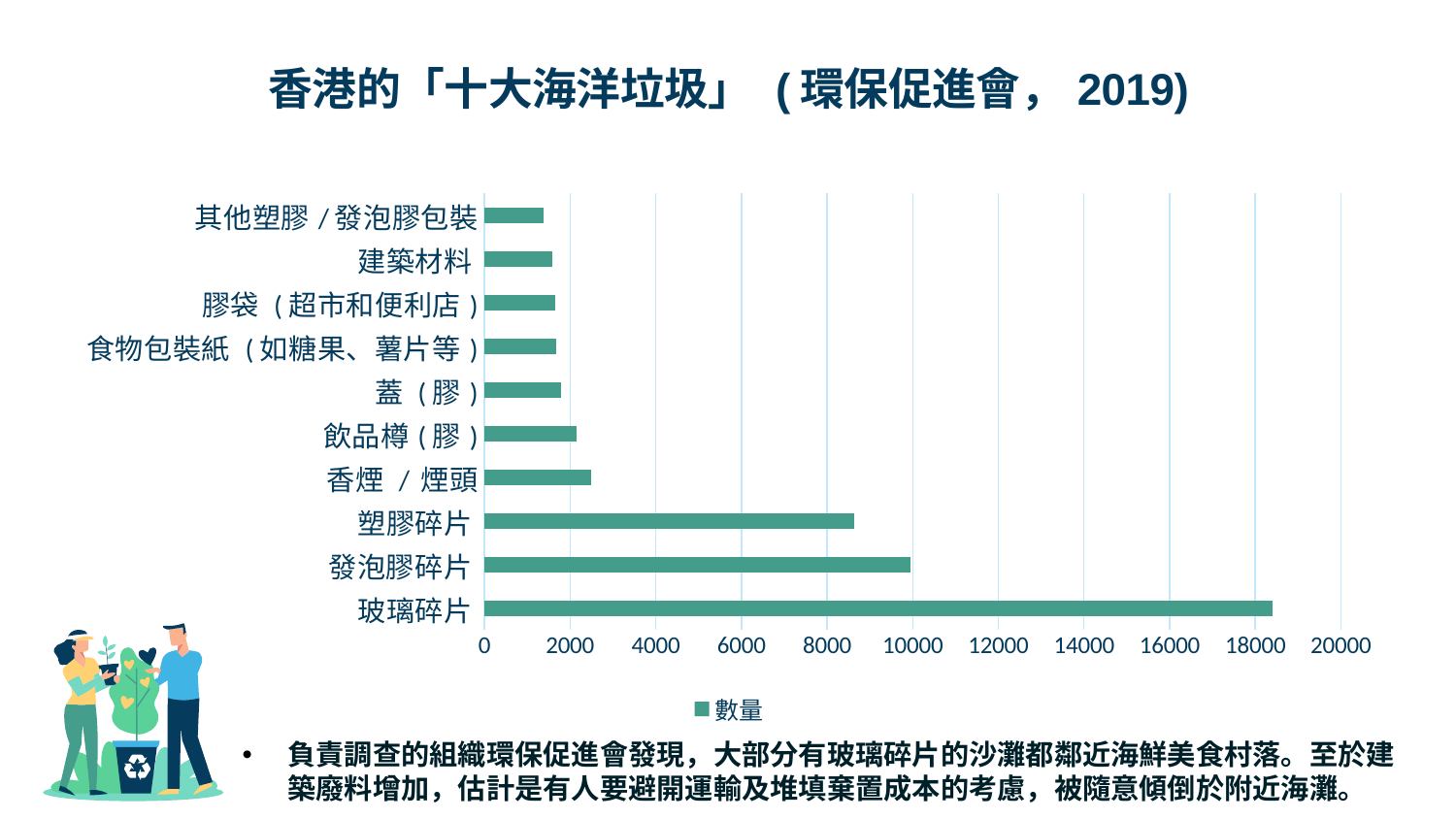

### Chart: 香港的「十大海洋垃圾」 (環保促進會，2019)

| Category | 數量 |
|---|---|
| 玻璃碎片  | 18400.0 |
| 發泡膠碎片  | 9949.0 |
| 塑膠碎片  | 8638.0 |
| 香煙 / 煙頭 | 2493.0 |
| 飲品樽(膠) | 2141.0 |
| 蓋 (膠) | 1789.0 |
| 食物包裝紙 (如糖果、薯片等) | 1674.0 |
| 膠袋 (超市和便利店) | 1655.0 |
| 建築材料  | 1586.0 |
| 其他塑膠/發泡膠包裝 | 1380.0 |

負責調查的組織環保促進會發現，大部分有玻璃碎片的沙灘都鄰近海鮮美食村落。至於建築廢料增加，估計是有人要避開運輸及堆填棄置成本的考慮，被隨意傾倒於附近海灘。